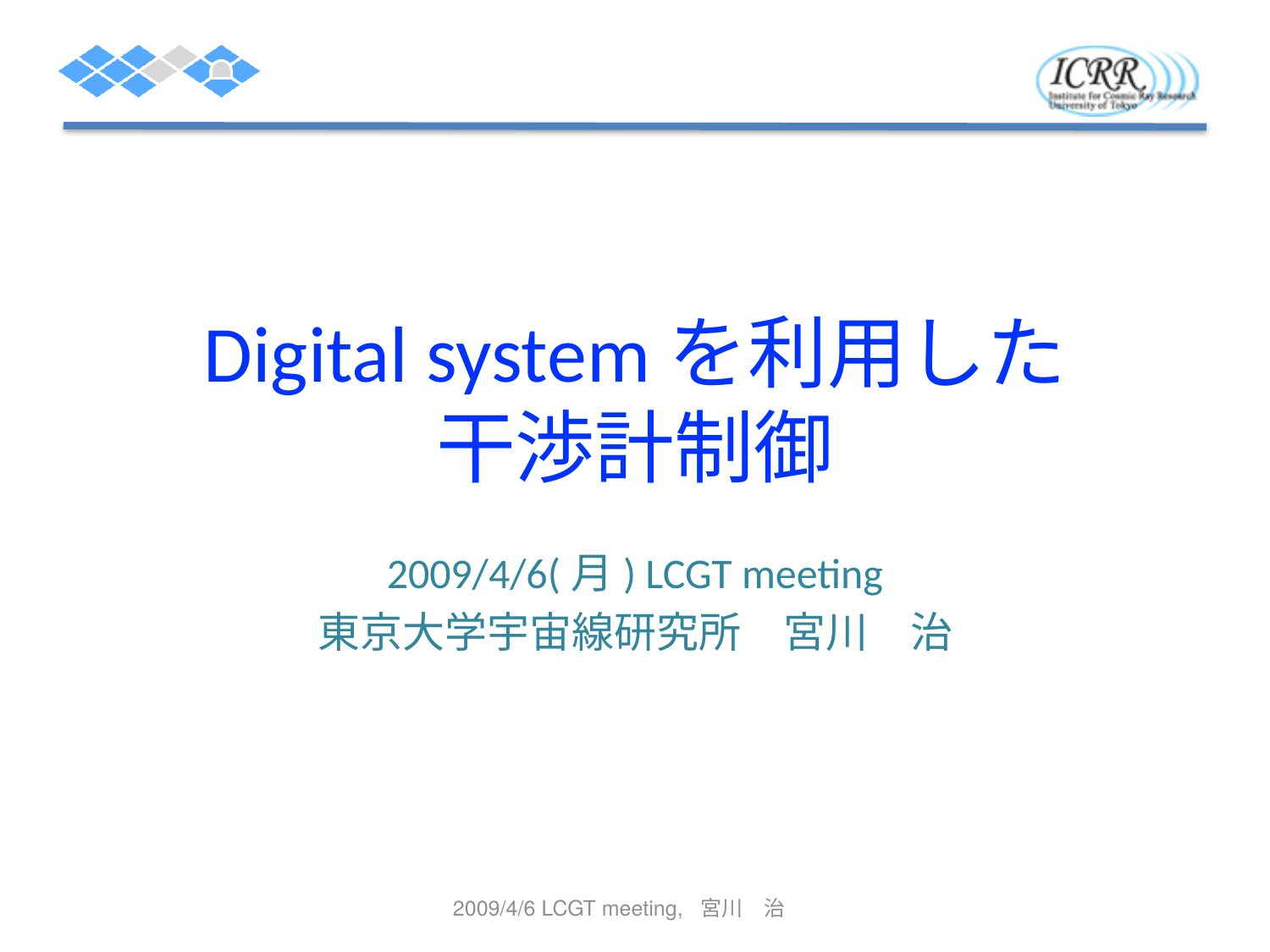

# Digital systemを利用した 干渉計制御
2009/4/6(月) LCGT meeting
東京大学宇宙線研究所　宮川　治

2009/4/6 LCGT meeting,  宮川　治